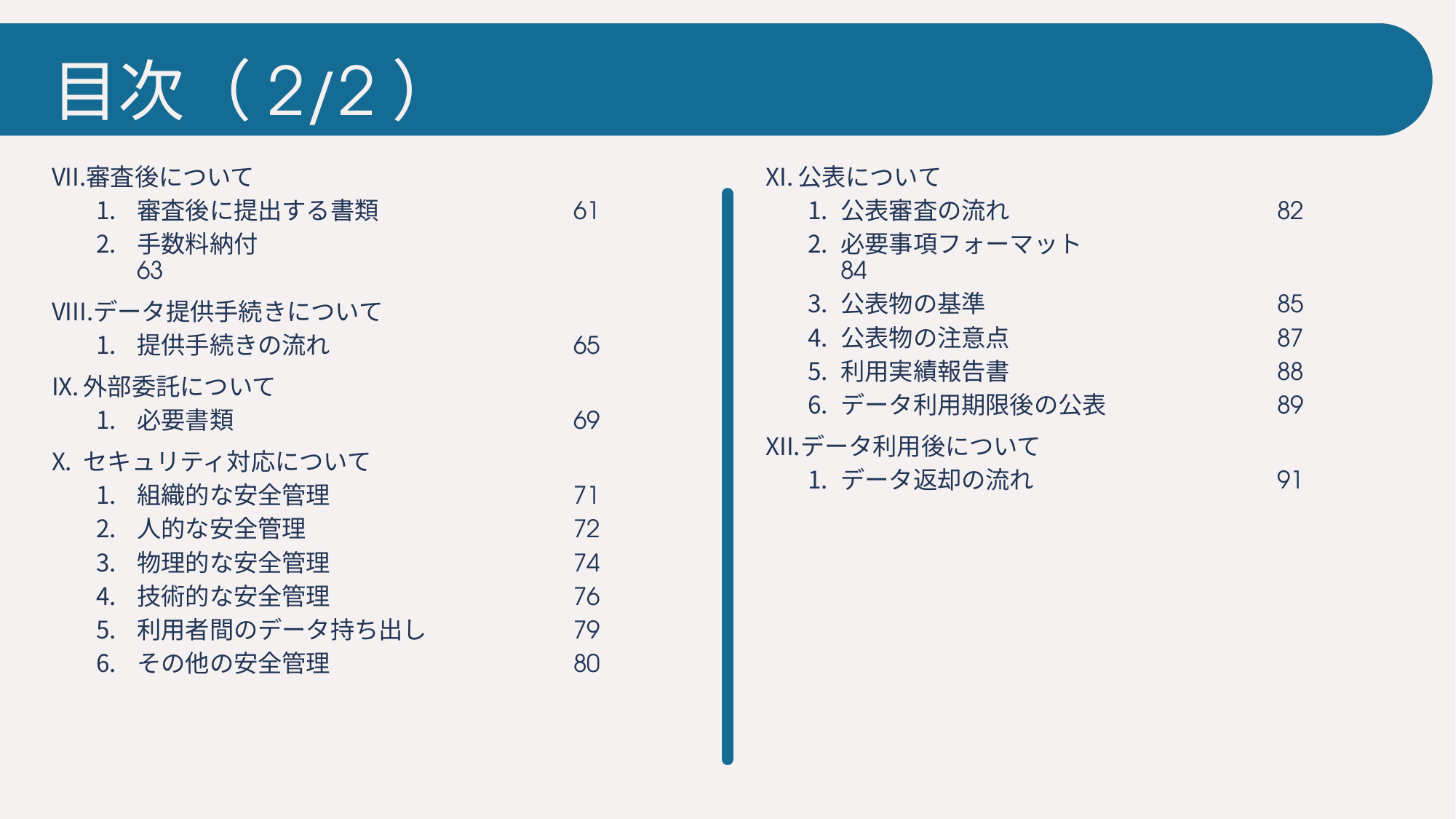

# 目次（2/2）
公表について
公表審査の流れ			82
必要事項フォーマット			84
公表物の基準			85
公表物の注意点			87
利用実績報告書			88
データ利用期限後の公表		89
データ利用後について
データ返却の流れ			91
審査後について
審査後に提出する書類		61
手数料納付				63
データ提供手続きについて
提供手続きの流れ			65
外部委託について
必要書類				69
セキュリティ対応について
組織的な安全管理			71
人的な安全管理			72
物理的な安全管理			74
技術的な安全管理			76
利用者間のデータ持ち出し		79
その他の安全管理			80